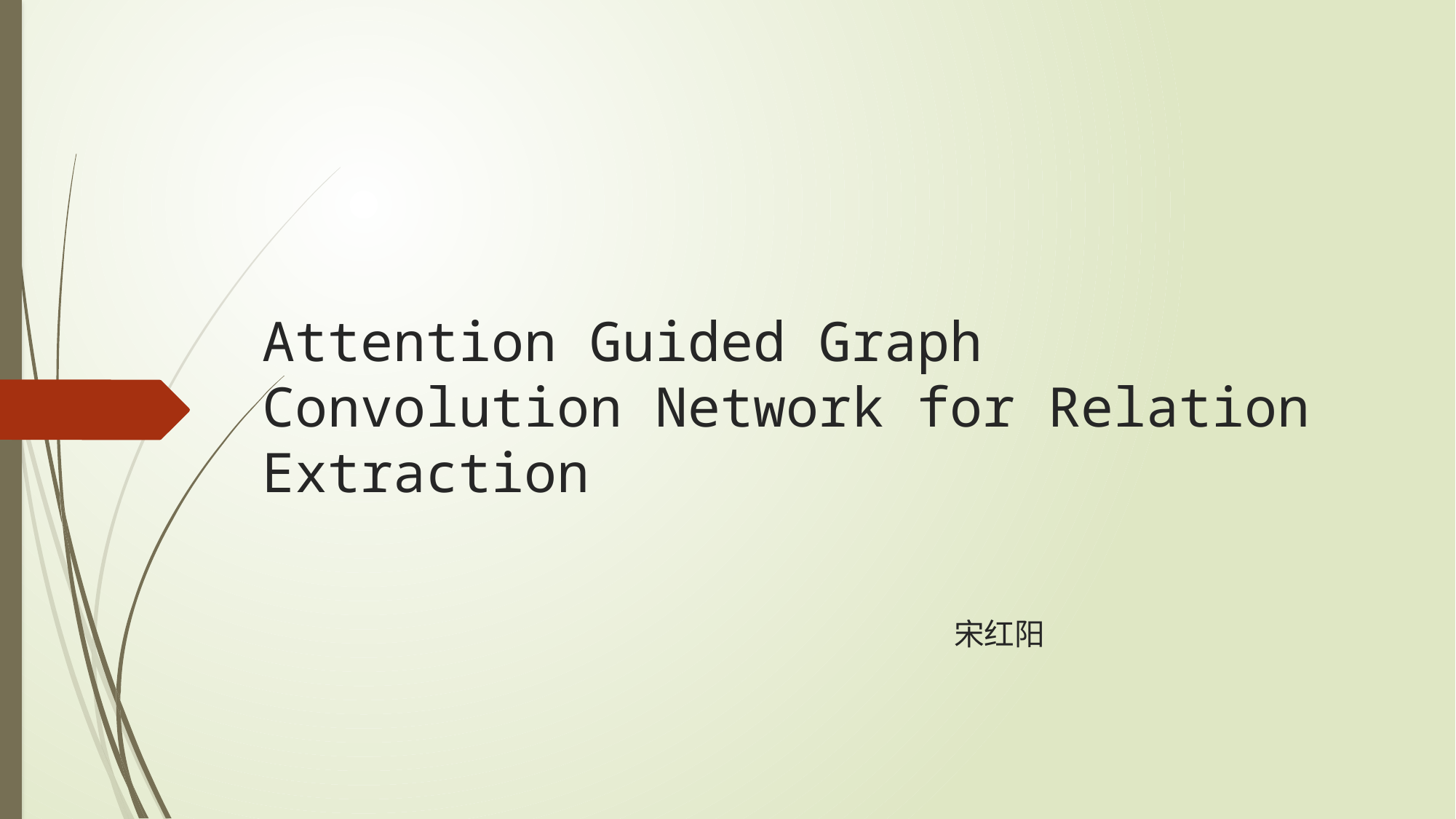

# Attention Guided Graph Convolution Network for Relation Extraction
宋红阳